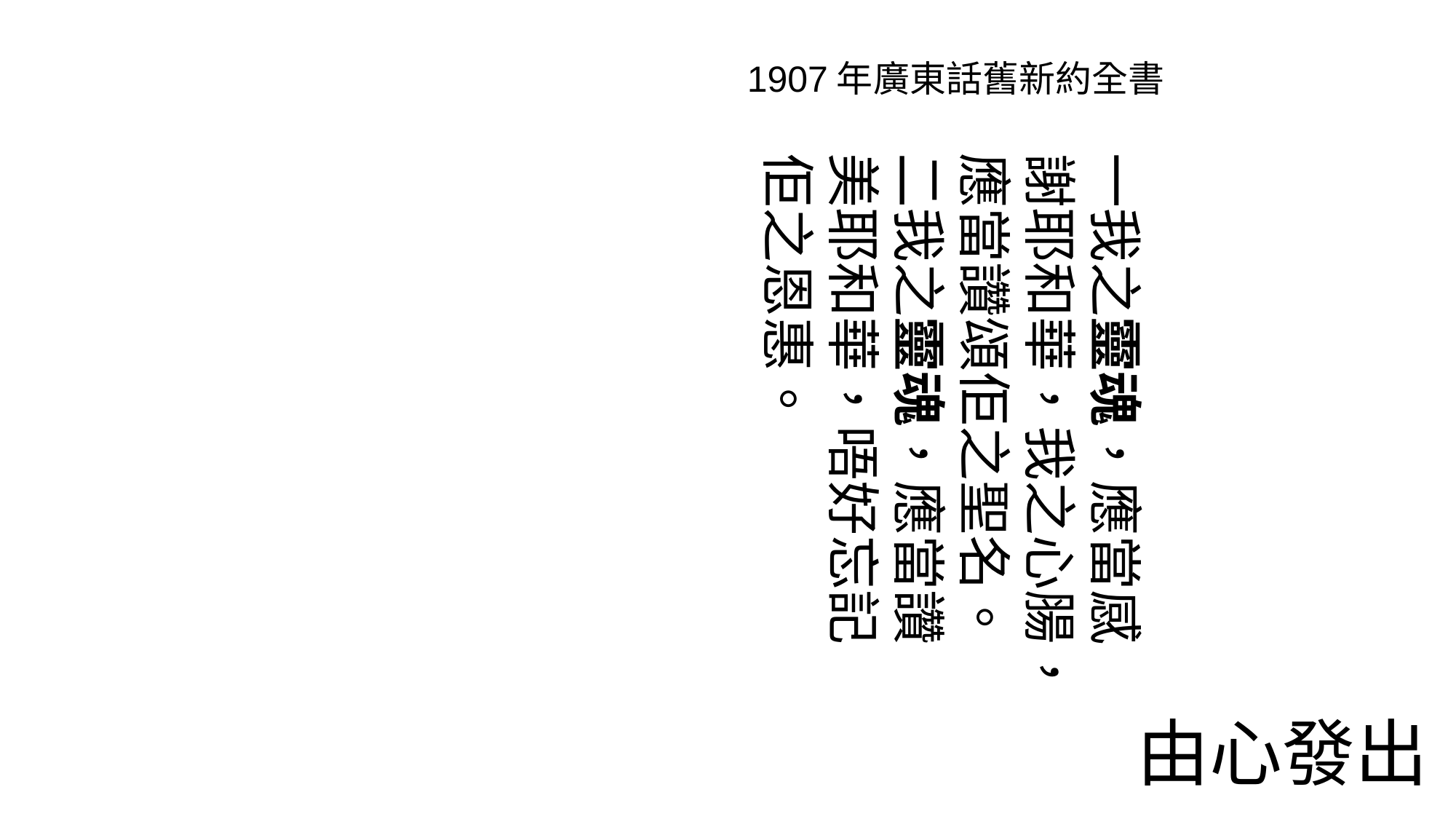

# 1907年廣東話舊新約全書
一我之靈魂，應當感謝耶和華，我之心腸，應當讚頌佢之聖名。
二我之靈魂，應當讚美耶和華，唔好忘記佢之恩惠。
由心發出